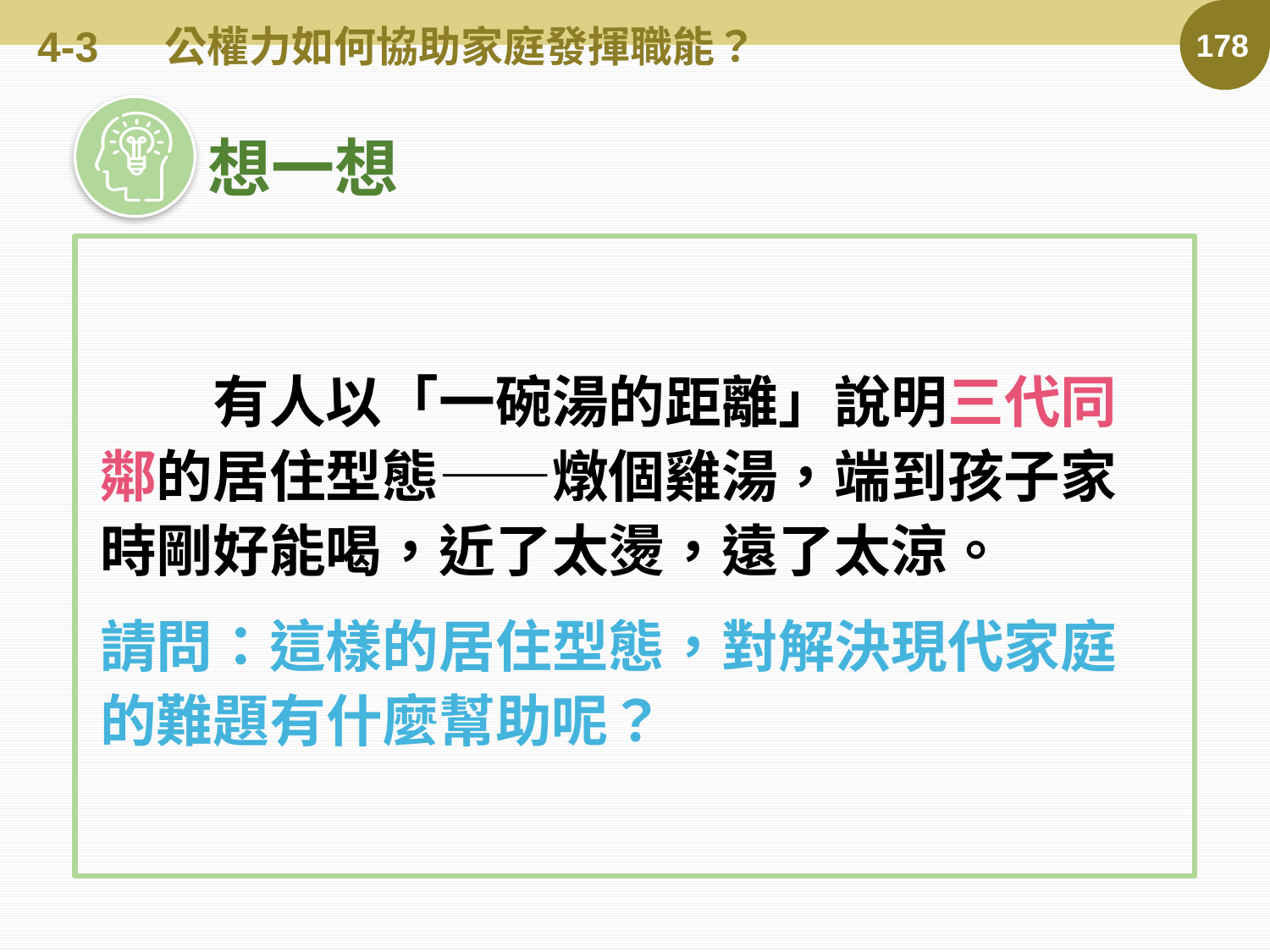

# 4-3	公權力如何協助家庭發揮職能？
178
　　有人以「一碗湯的距離」說明三代同鄰的居住型態――燉個雞湯，端到孩子家時剛好能喝，近了太燙，遠了太涼。
請問：這樣的居住型態，對解決現代家庭的難題有什麼幫助呢？